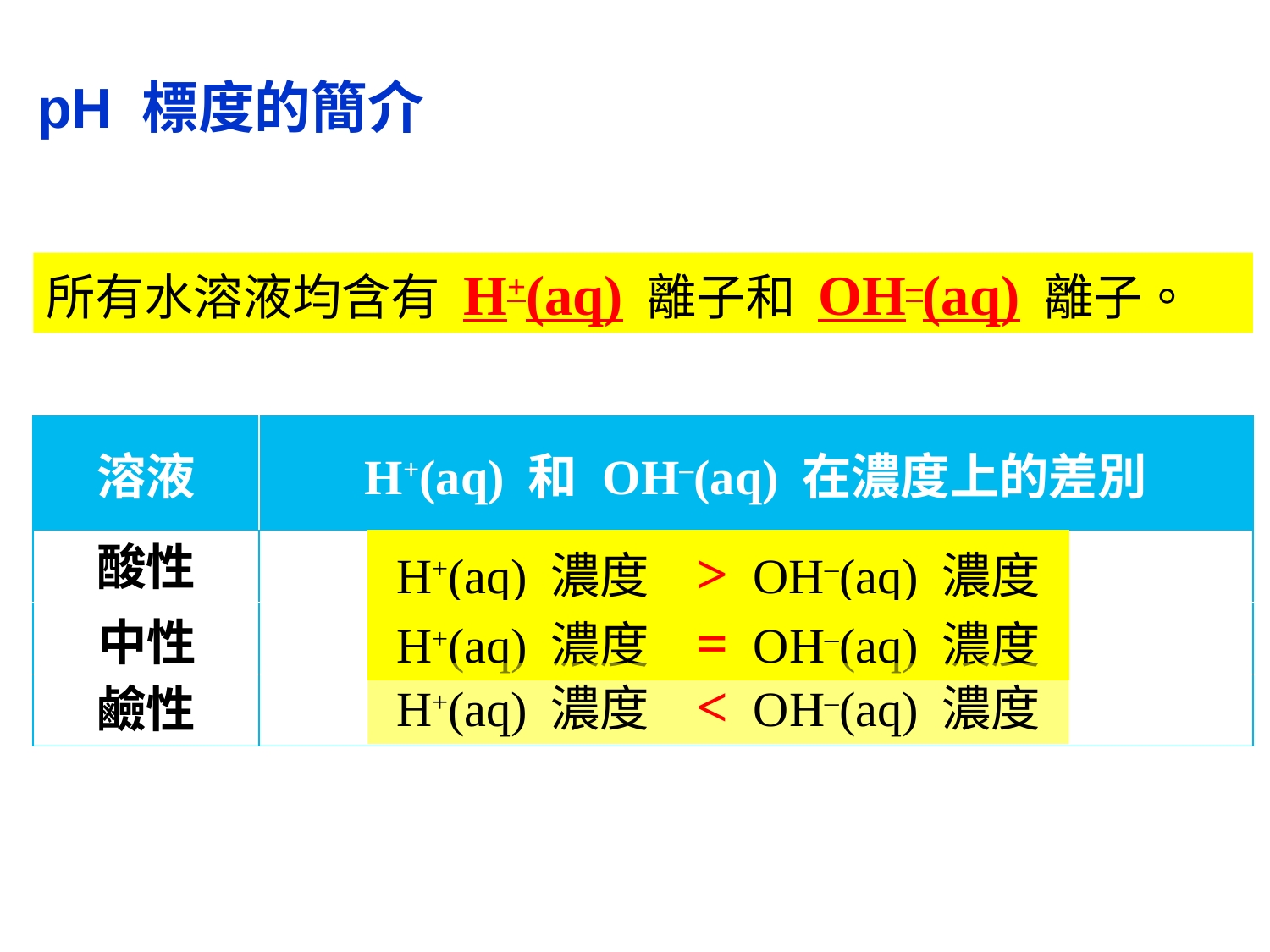

pH 標度的簡介
所有水溶液均含有 H+(aq) 離子和 OH–(aq) 離子。
| 溶液 | H+(aq) 和 OH–(aq) 在濃度上的差別 |
| --- | --- |
|  |  |
|  |  |
|  |  |
酸性
| H+(aq) 濃度 > OH–(aq) 濃度 |
| --- |
| H+(aq) 濃度 = OH–(aq) 濃度 |
| --- |
中性
| H+(aq) 濃度 < OH–(aq) 濃度 |
| --- |
鹼性